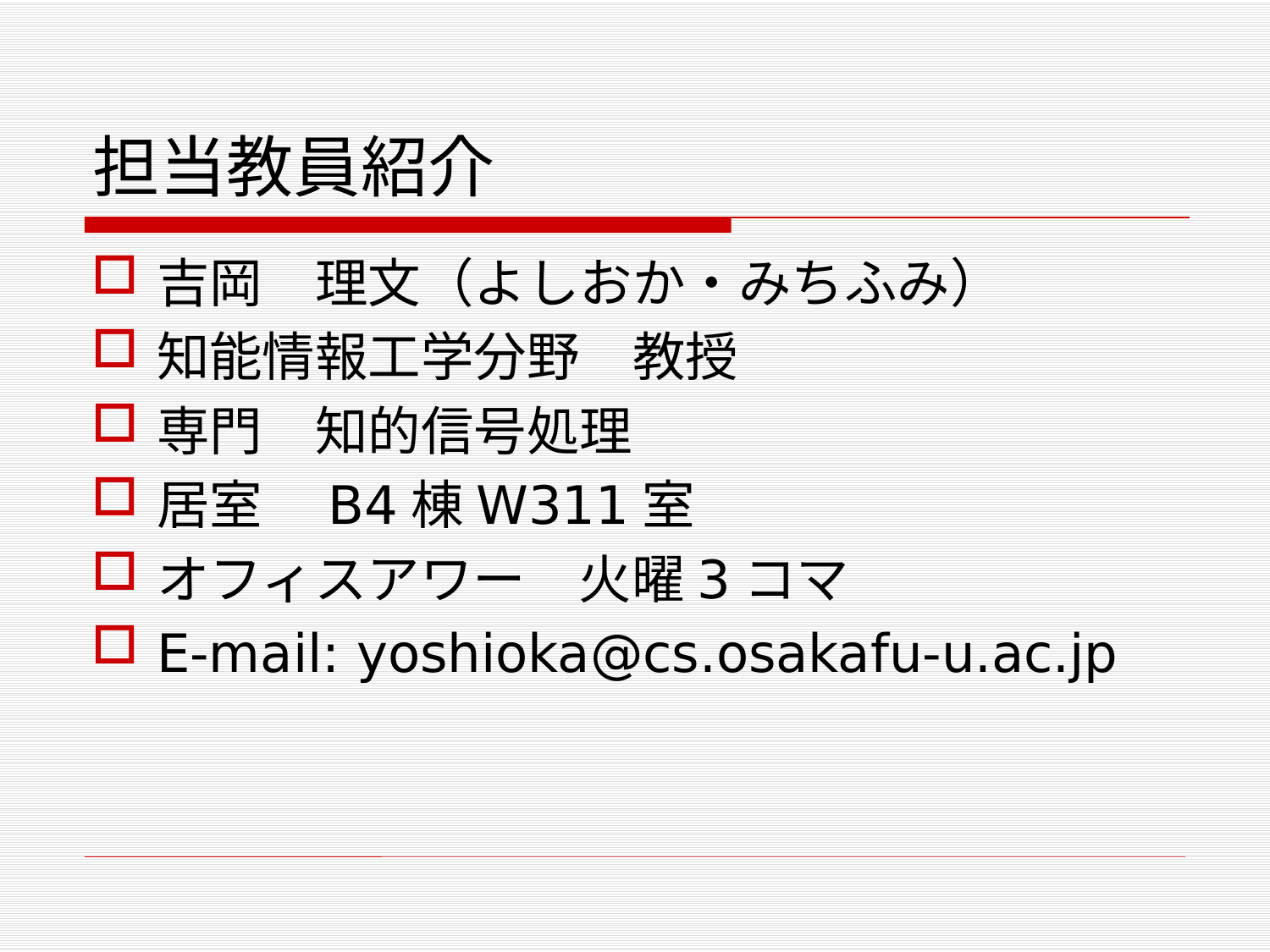

# 担当教員紹介
吉岡　理文（よしおか・みちふみ）
知能情報工学分野　教授
専門　知的信号処理
居室　B4棟W311室
オフィスアワー　火曜3コマ
E-mail: yoshioka@cs.osakafu-u.ac.jp